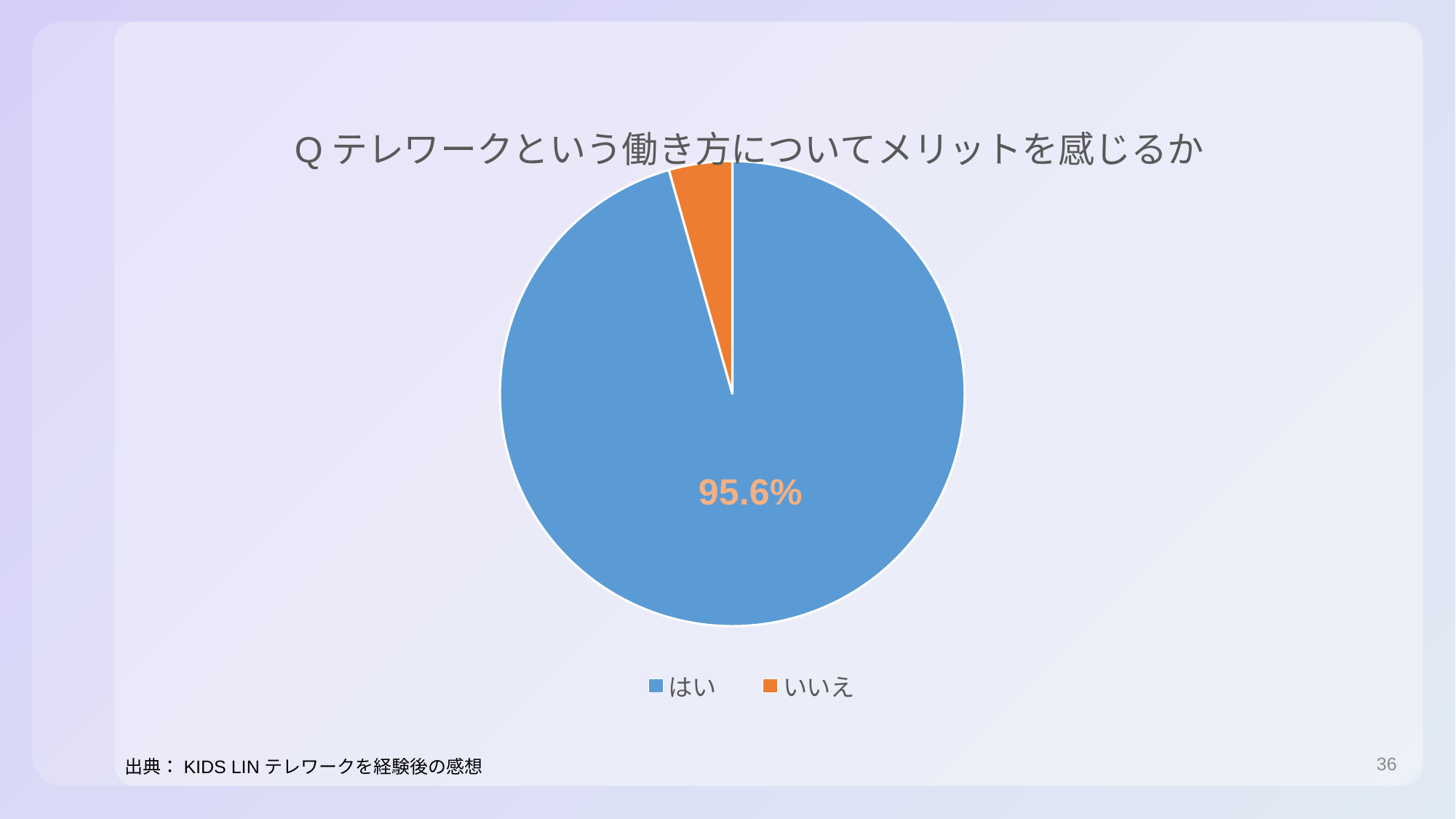

### Chart: Qテレワークという働き方についてメリットを感じるか

| Category | Qテレワークという働き方についてメリットを感じるか |
|---|---|
| はい | 95.6 |
| いいえ | 4.4 |
36
出典：KIDS LINテレワークを経験後の感想